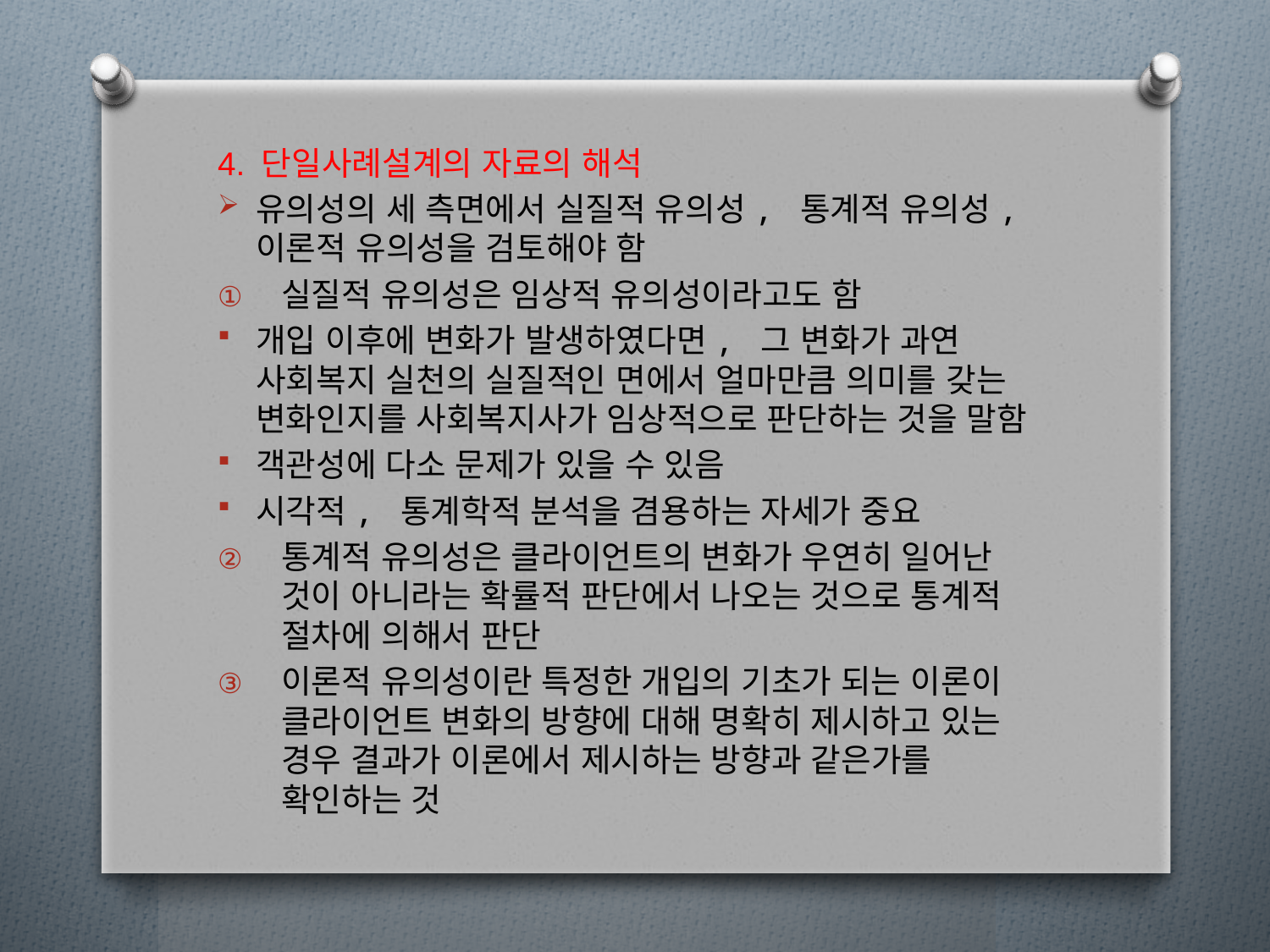

4. 단일사례설계의 자료의 해석
유의성의 세 측면에서 실질적 유의성, 통계적 유의성, 이론적 유의성을 검토해야 함
실질적 유의성은 임상적 유의성이라고도 함
개입 이후에 변화가 발생하였다면, 그 변화가 과연 사회복지 실천의 실질적인 면에서 얼마만큼 의미를 갖는 변화인지를 사회복지사가 임상적으로 판단하는 것을 말함
객관성에 다소 문제가 있을 수 있음
시각적, 통계학적 분석을 겸용하는 자세가 중요
통계적 유의성은 클라이언트의 변화가 우연히 일어난 것이 아니라는 확률적 판단에서 나오는 것으로 통계적 절차에 의해서 판단
이론적 유의성이란 특정한 개입의 기초가 되는 이론이 클라이언트 변화의 방향에 대해 명확히 제시하고 있는 경우 결과가 이론에서 제시하는 방향과 같은가를 확인하는 것